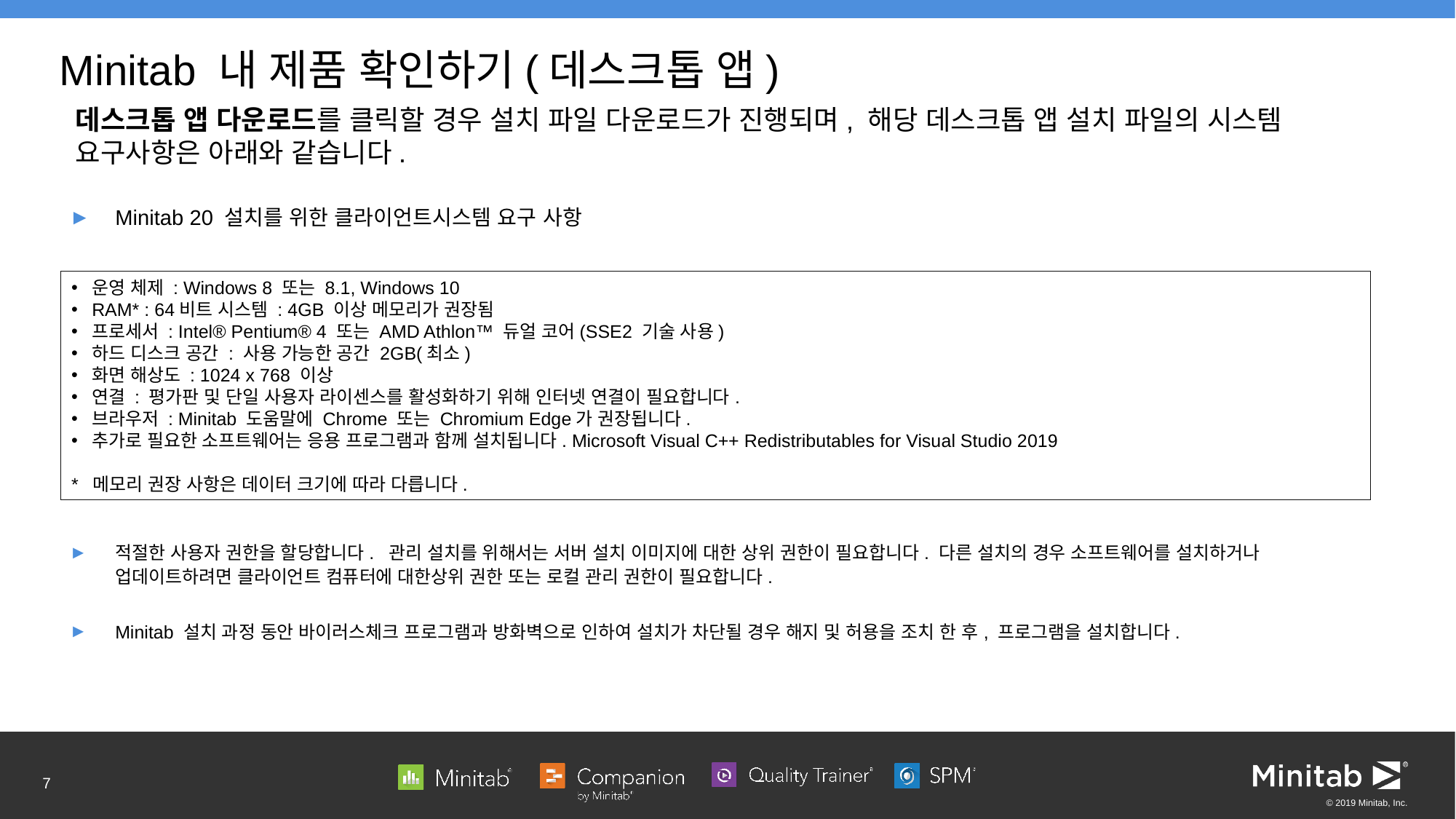

# Minitab 내 제품 확인하기(데스크톱 앱)
데스크톱 앱 다운로드를 클릭할 경우 설치 파일 다운로드가 진행되며, 해당 데스크톱 앱 설치 파일의 시스템 요구사항은 아래와 같습니다.
Minitab 20 설치를 위한 클라이언트시스템 요구 사항

적절한 사용자 권한을 할당합니다.  관리 설치를 위해서는 서버 설치 이미지에 대한 상위 권한이 필요합니다. 다른 설치의 경우 소프트웨어를 설치하거나 업데이트하려면 클라이언트 컴퓨터에 대한상위 권한 또는 로컬 관리 권한이 필요합니다.

Minitab 설치 과정 동안 바이러스체크 프로그램과 방화벽으로 인하여 설치가 차단될 경우 해지 및 허용을 조치 한 후, 프로그램을 설치합니다.
운영 체제 : Windows 8 또는 8.1, Windows 10
RAM* : 64비트 시스템 : 4GB 이상 메모리가 권장됨
프로세서 : Intel® Pentium® 4 또는 AMD Athlon™ 듀얼 코어(SSE2 기술 사용)
하드 디스크 공간 : 사용 가능한 공간 2GB(최소)
화면 해상도 : 1024 x 768 이상
연결 : 평가판 및 단일 사용자 라이센스를 활성화하기 위해 인터넷 연결이 필요합니다.
브라우저 : Minitab 도움말에 Chrome 또는 Chromium Edge가 권장됩니다.
추가로 필요한 소프트웨어는 응용 프로그램과 함께 설치됩니다. Microsoft Visual C++ Redistributables for Visual Studio 2019

*  메모리 권장 사항은 데이터 크기에 따라 다릅니다.
7